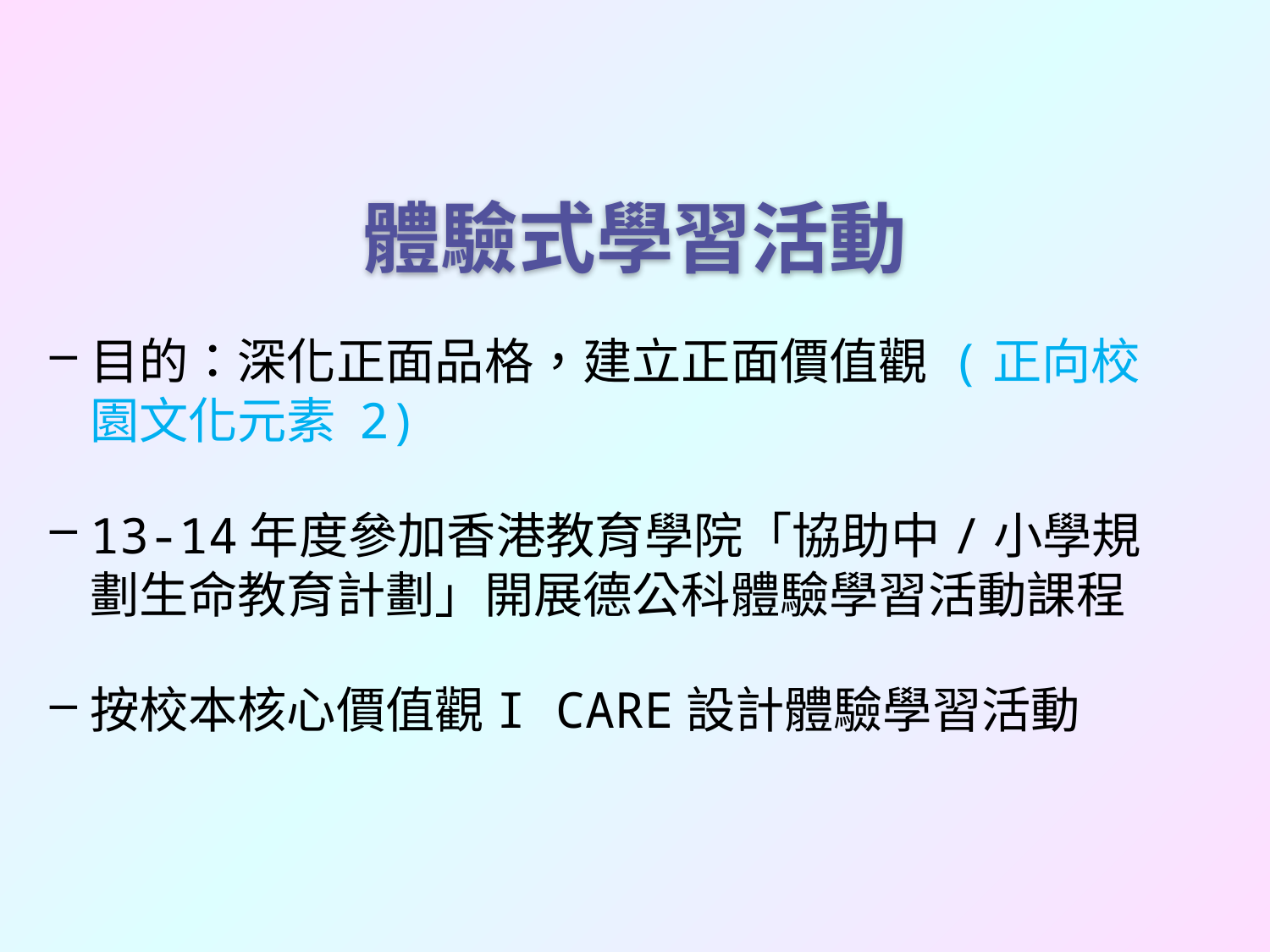

體驗式學習活動
目的：深化正面品格，建立正面價值觀 (正向校園文化元素 2)

13-14年度參加香港教育學院「協助中/小學規劃生命教育計劃」開展德公科體驗學習活動課程

按校本核心價值觀I CARE設計體驗學習活動